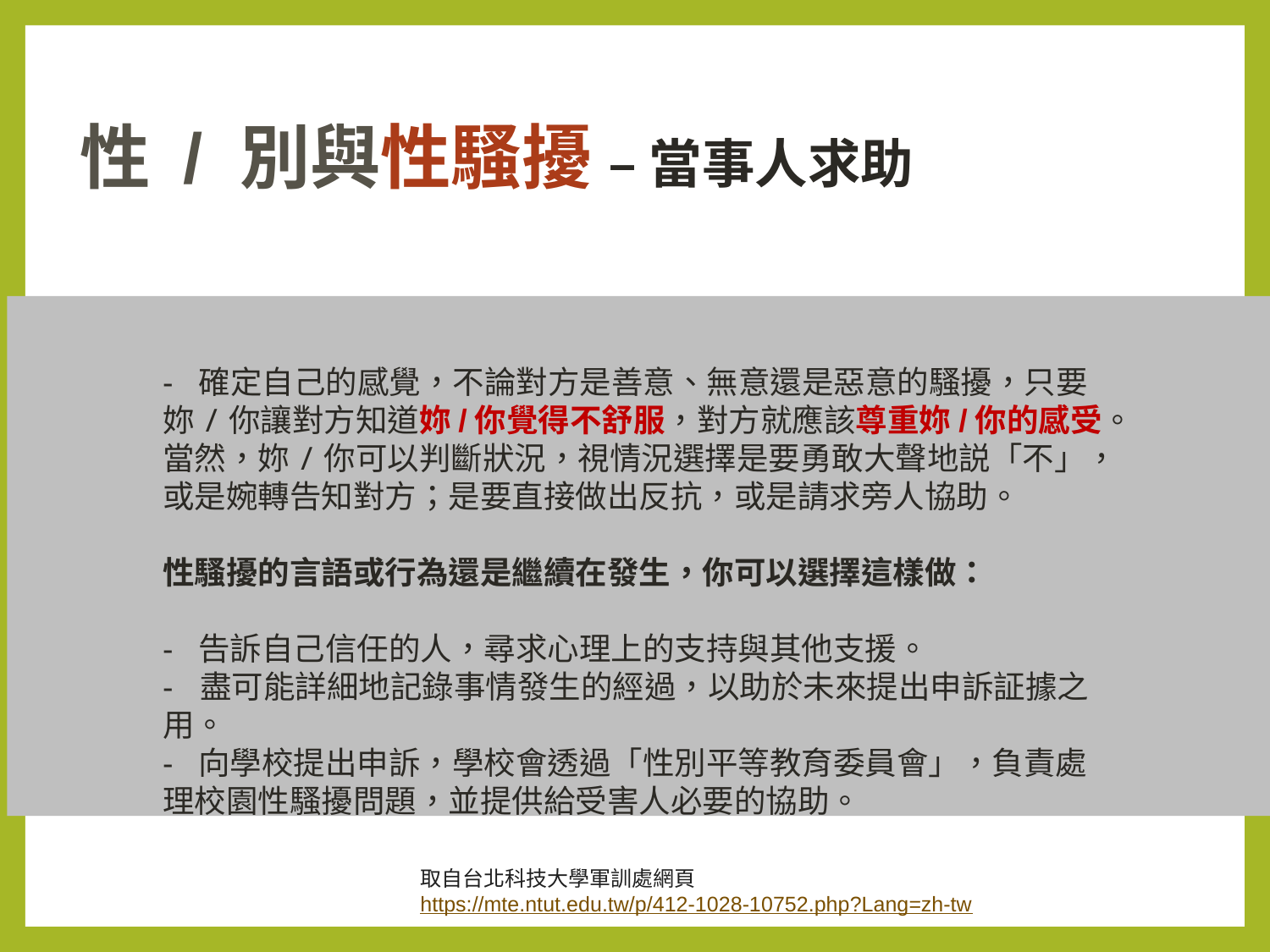

# 性 / 別與性騷擾 – 當事人求助

-  確定自己的感覺，不論對方是善意、無意還是惡意的騷擾，只要妳/你讓對方知道妳/你覺得不舒服，對方就應該尊重妳/你的感受。當然，妳/你可以判斷狀況，視情況選擇是要勇敢大聲地説「不」，或是婉轉告知對方；是要直接做出反抗，或是請求旁人協助。

性騷擾的言語或行為還是繼續在發生，你可以選擇這樣做：

-  告訴自己信任的人，尋求心理上的支持與其他支援。
- 盡可能詳細地記錄事情發生的經過，以助於未來提出申訴証據之用。
-  向學校提出申訴，學校會透過「性別平等教育委員會」，負責處理校園性騷擾問題，並提供給受害人必要的協助。
取自台北科技大學軍訓處網頁 https://mte.ntut.edu.tw/p/412-1028-10752.php?Lang=zh-tw